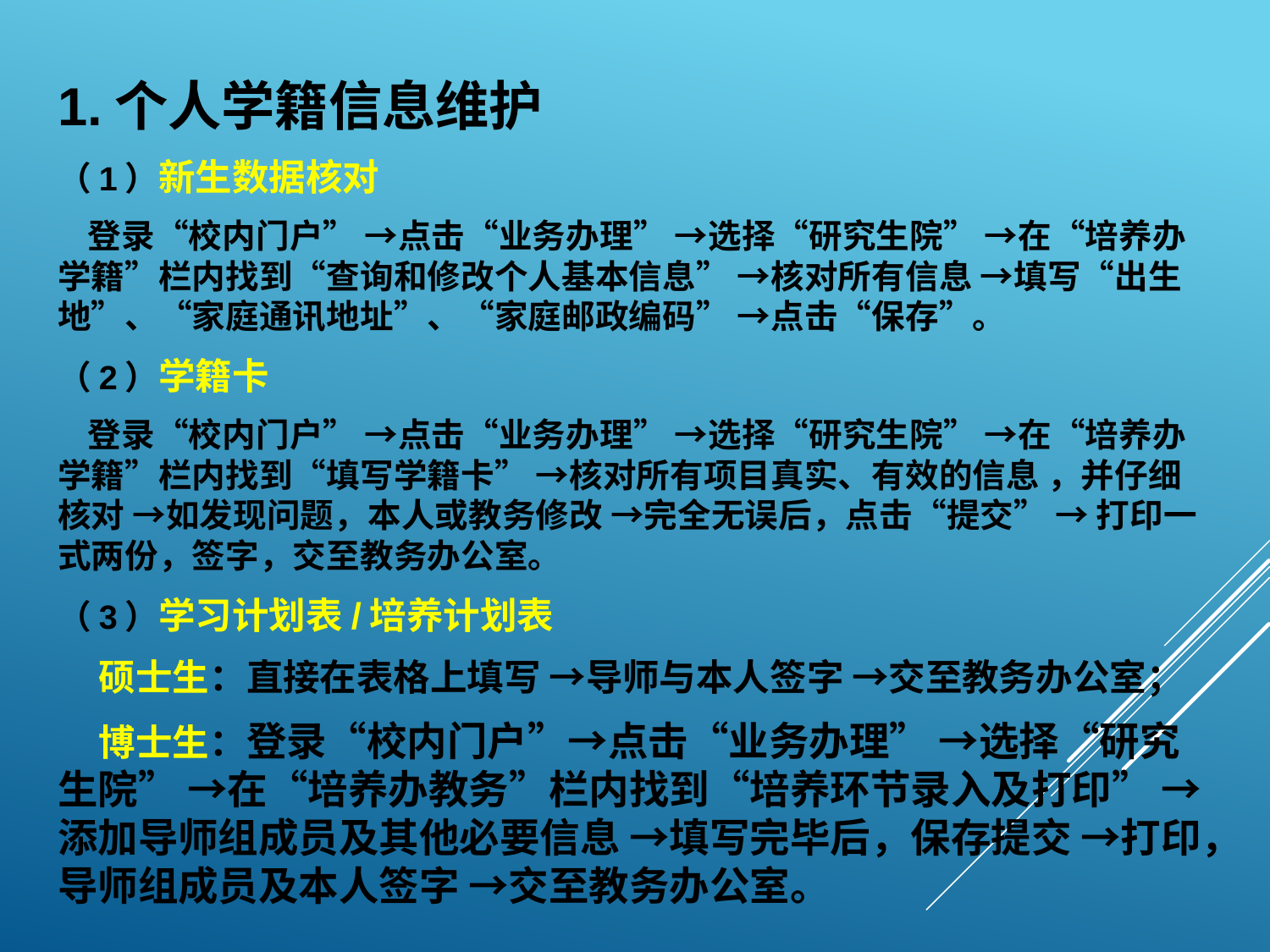

1.个人学籍信息维护
（1）新生数据核对
   登录“校内门户” →点击“业务办理” →选择“研究生院” →在“培养办学籍”栏内找到“查询和修改个人基本信息” →核对所有信息 →填写“出生地”、“家庭通讯地址”、“家庭邮政编码” →点击“保存”。
（2）学籍卡
   登录“校内门户” →点击“业务办理” →选择“研究生院” →在“培养办学籍”栏内找到“填写学籍卡” →核对所有项目真实、有效的信息 ，并仔细核对 →如发现问题，本人或教务修改 →完全无误后，点击“提交” → 打印一式两份，签字，交至教务办公室。
（3）学习计划表/培养计划表
    硕士生：直接在表格上填写 →导师与本人签字 →交至教务办公室；
    博士生：登录“校内门户”→点击“业务办理” →选择“研究生院” →在“培养办教务”栏内找到“培养环节录入及打印” →添加导师组成员及其他必要信息 →填写完毕后，保存提交 →打印，导师组成员及本人签字 →交至教务办公室。